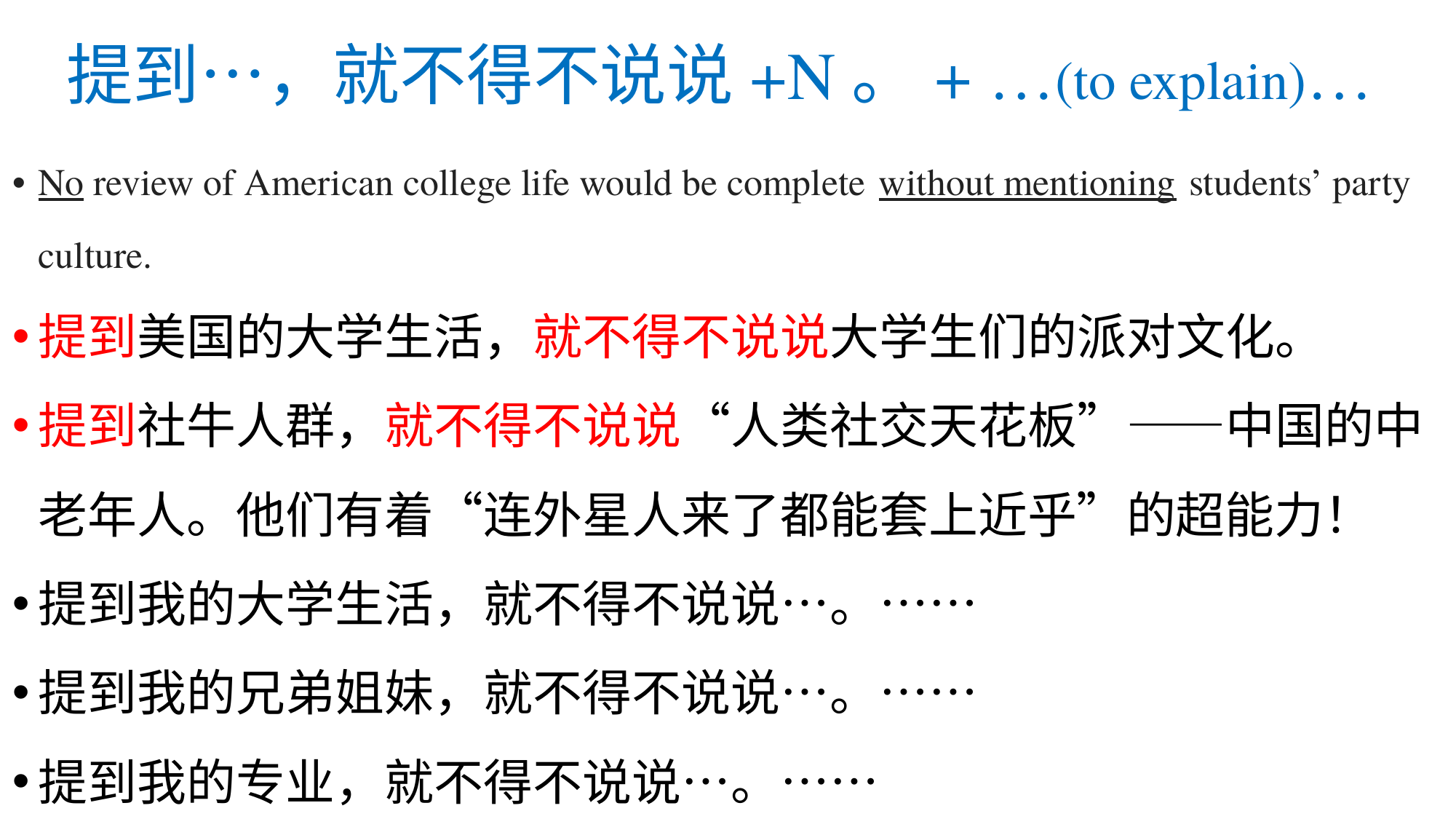

# 提到…，就不得不说说+N。+ …(to explain)…
No review of American college life would be complete without mentioning students’ party culture.
提到美国的大学生活，就不得不说说大学生们的派对文化。
提到社牛人群，就不得不说说“人类社交天花板”——中国的中老年人。他们有着“连外星人来了都能套上近乎”的超能力！
提到我的大学生活，就不得不说说…。……
提到我的兄弟姐妹，就不得不说说…。……
提到我的专业，就不得不说说…。……